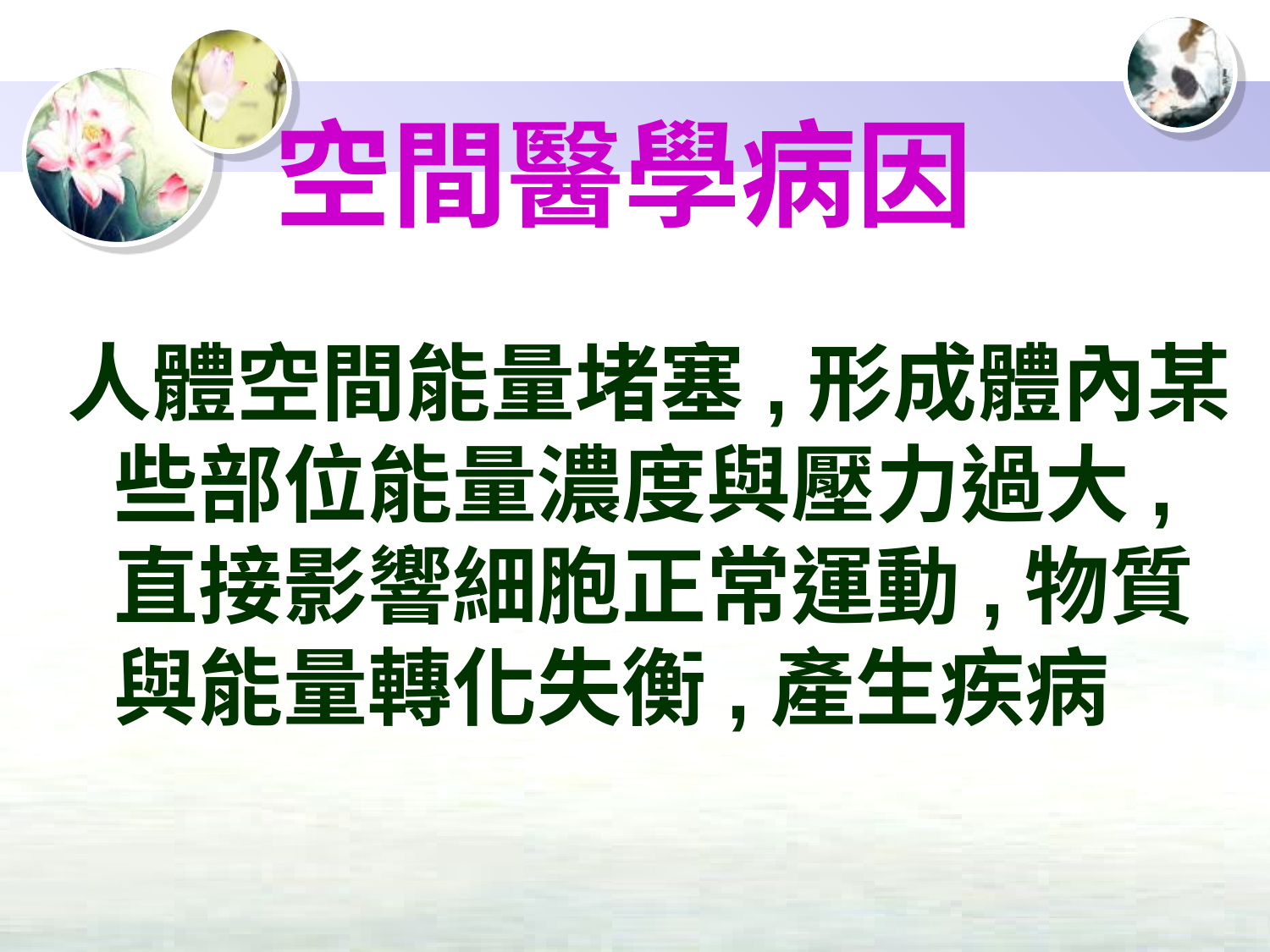

空間醫學病因
人體空間能量堵塞,形成體內某些部位能量濃度與壓力過大,直接影響細胞正常運動,物質與能量轉化失衡,產生疾病